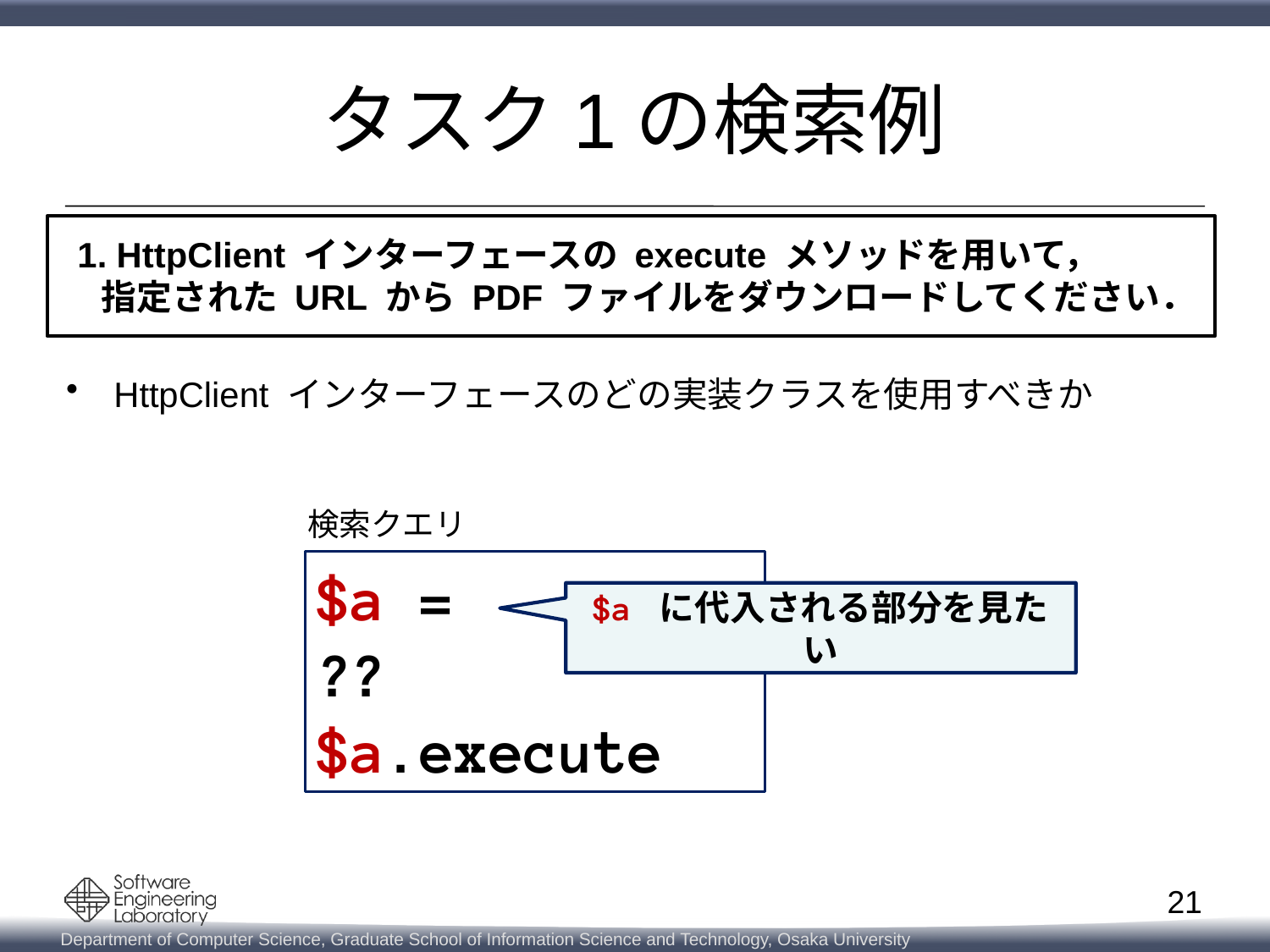

# タスク1の検索例

1. HttpClient インターフェースの execute メソッドを用いて，
   指定された URL から PDF ファイルをダウンロードしてください．
HttpClient インターフェースのどの実装クラスを使用すべきか
検索クエリ
$a =
??
$a.execute
$a に代入される部分を見たい
21